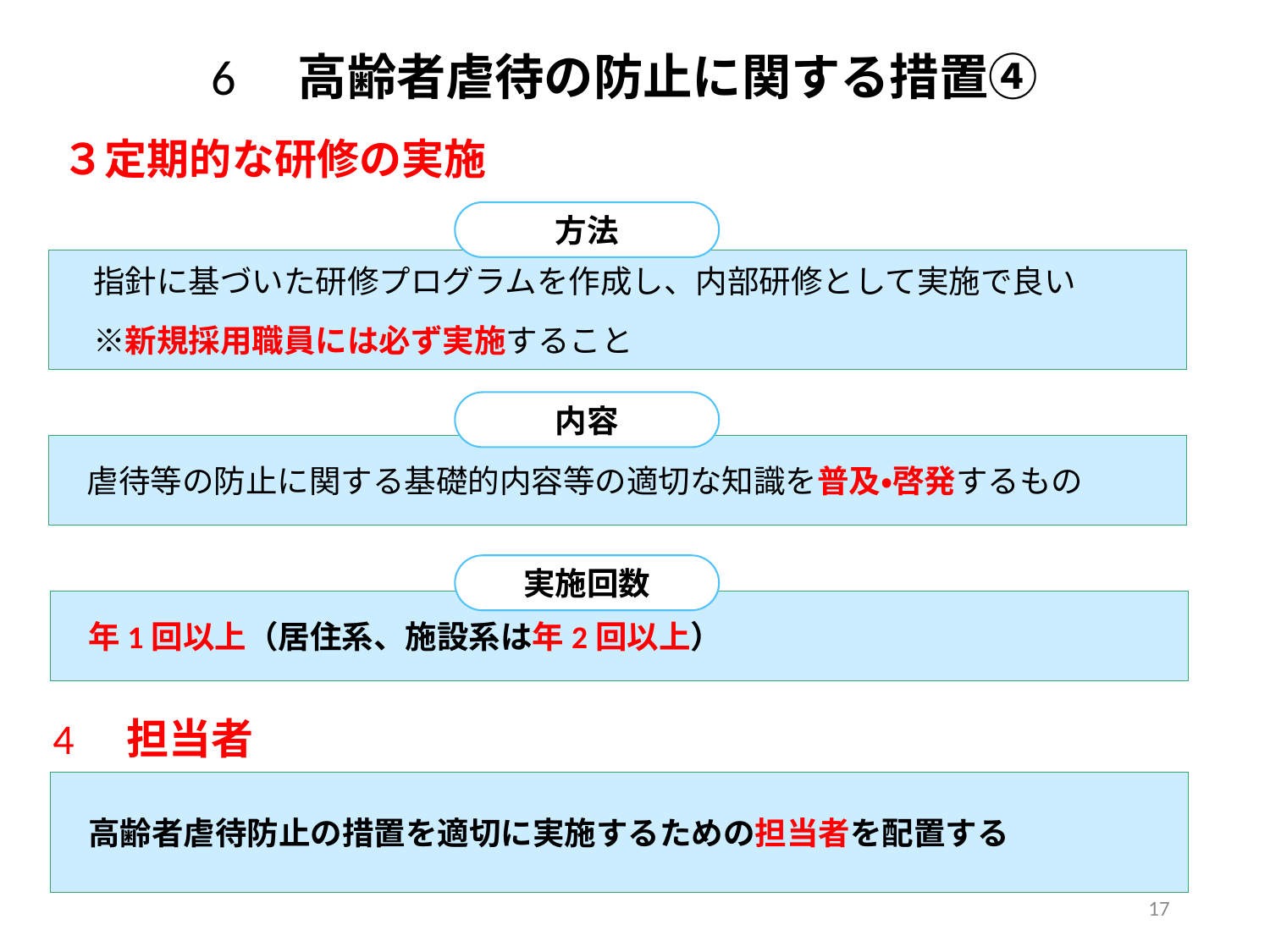

6　高齢者虐待の防止に関する措置④
# ３定期的な研修の実施
方法
　指針に基づいた研修プログラムを作成し、内部研修として実施で良い
　※新規採用職員には必ず実施すること
内容
虐待等の防止に関する基礎的内容等の適切な知識を普及・啓発するもの
実施回数
年1回以上（居住系、施設系は年2回以上）
4　担当者
高齢者虐待防止の措置を適切に実施するための担当者を配置する
17